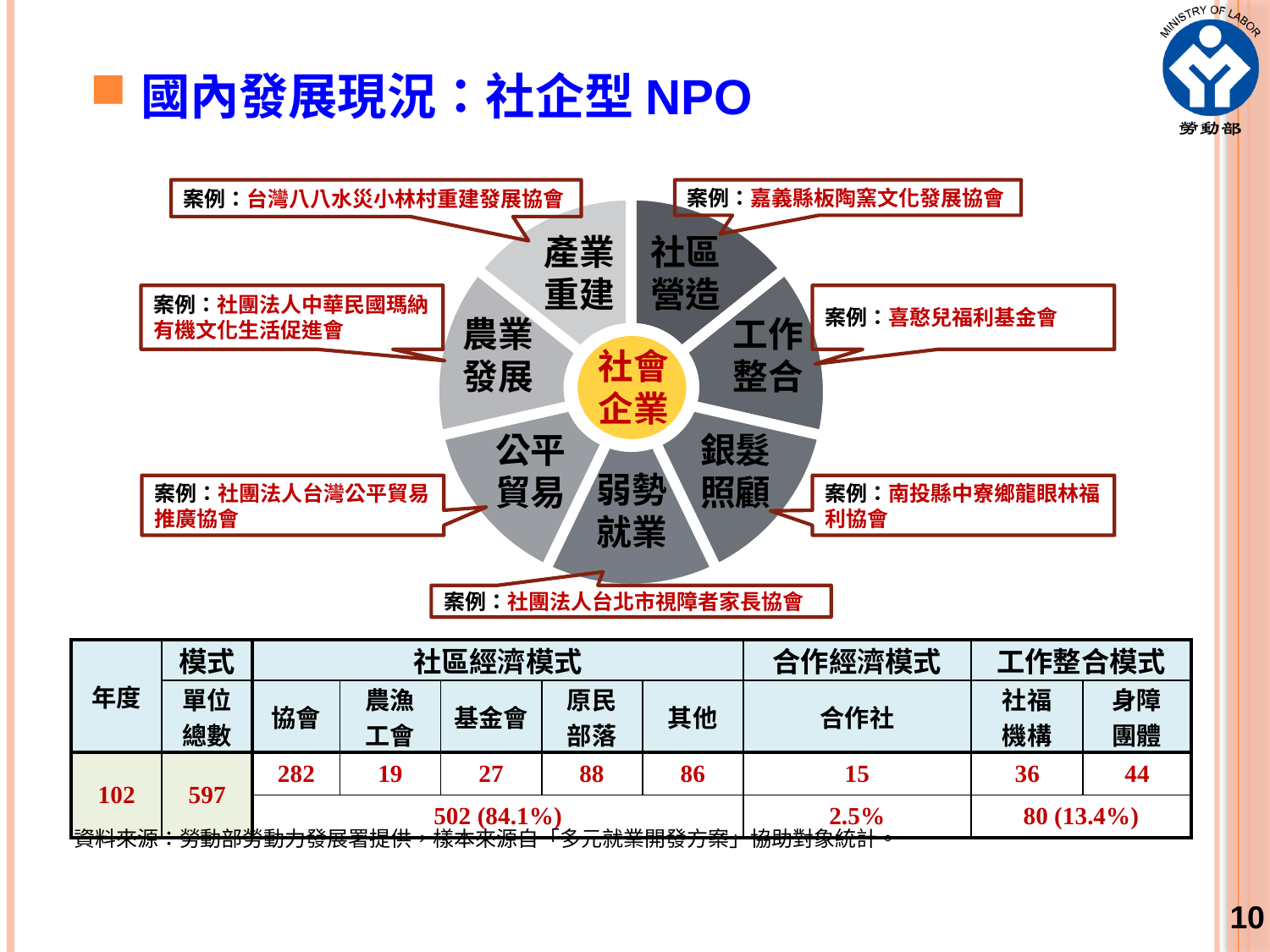

國內發展現況：社企型NPO
案例：台灣八八水災小林村重建發展協會
案例：嘉義縣板陶窯文化發展協會
案例：社團法人中華民國瑪納有機文化生活促進會
案例：喜憨兒福利基金會
案例：社團法人台灣公平貿易推廣協會
案例：南投縣中寮鄉龍眼林福利協會
案例：社團法人台北市視障者家長協會

### Chart

| Category |  |
|---|---|
產業
重建
社區
營造
農業
發展
工作
整合

社會
企業
公平
貿易
銀髮
照顧
弱勢
就業
| 年度 | 模式 | 社區經濟模式 |  |  |  |  | 合作經濟模式 | 工作整合模式 |  |
| --- | --- | --- | --- | --- | --- | --- | --- | --- | --- |
|  | 單位 總數 | 協會 | 農漁 工會 | 基金會 | 原民 部落 | 其他 | 合作社 | 社福 機構 | 身障 團體 |
| 102 | 597 | 282 | 19 | 27 | 88 | 86 | 15 | 36 | 44 |
|  |  | 502 (84.1%) |  |  |  |  | 2.5% | 80 (13.4%) |  |
資料來源：勞動部勞動力發展署提供，樣本來源自「多元就業開發方案」協助對象統計。
10